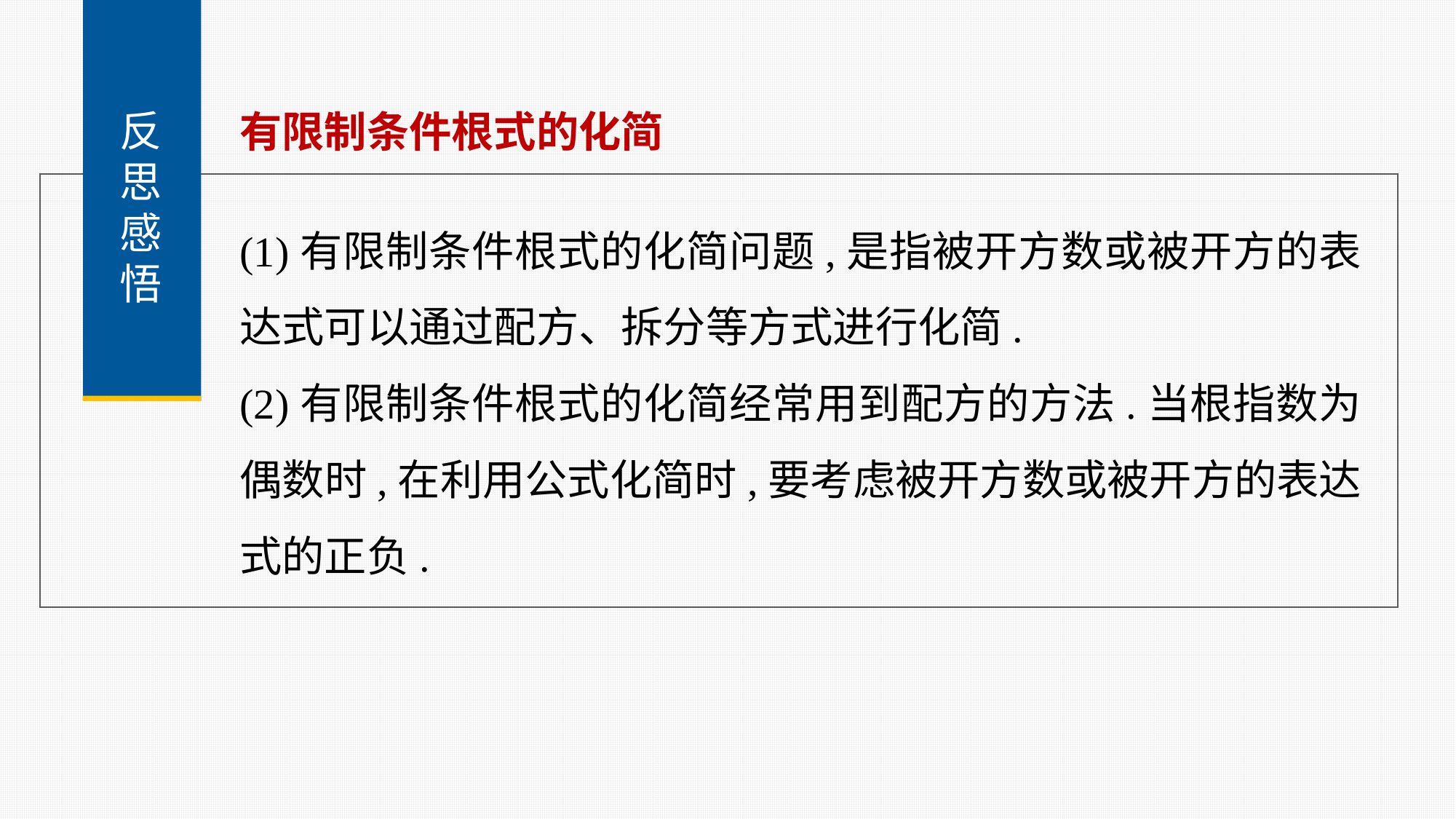

反
思
感
悟

有限制条件根式的化简

(1)有限制条件根式的化简问题,是指被开方数或被开方的表达式可以通过配方、拆分等方式进行化简.
(2)有限制条件根式的化简经常用到配方的方法.当根指数为偶数时,在利用公式化简时,要考虑被开方数或被开方的表达式的正负.